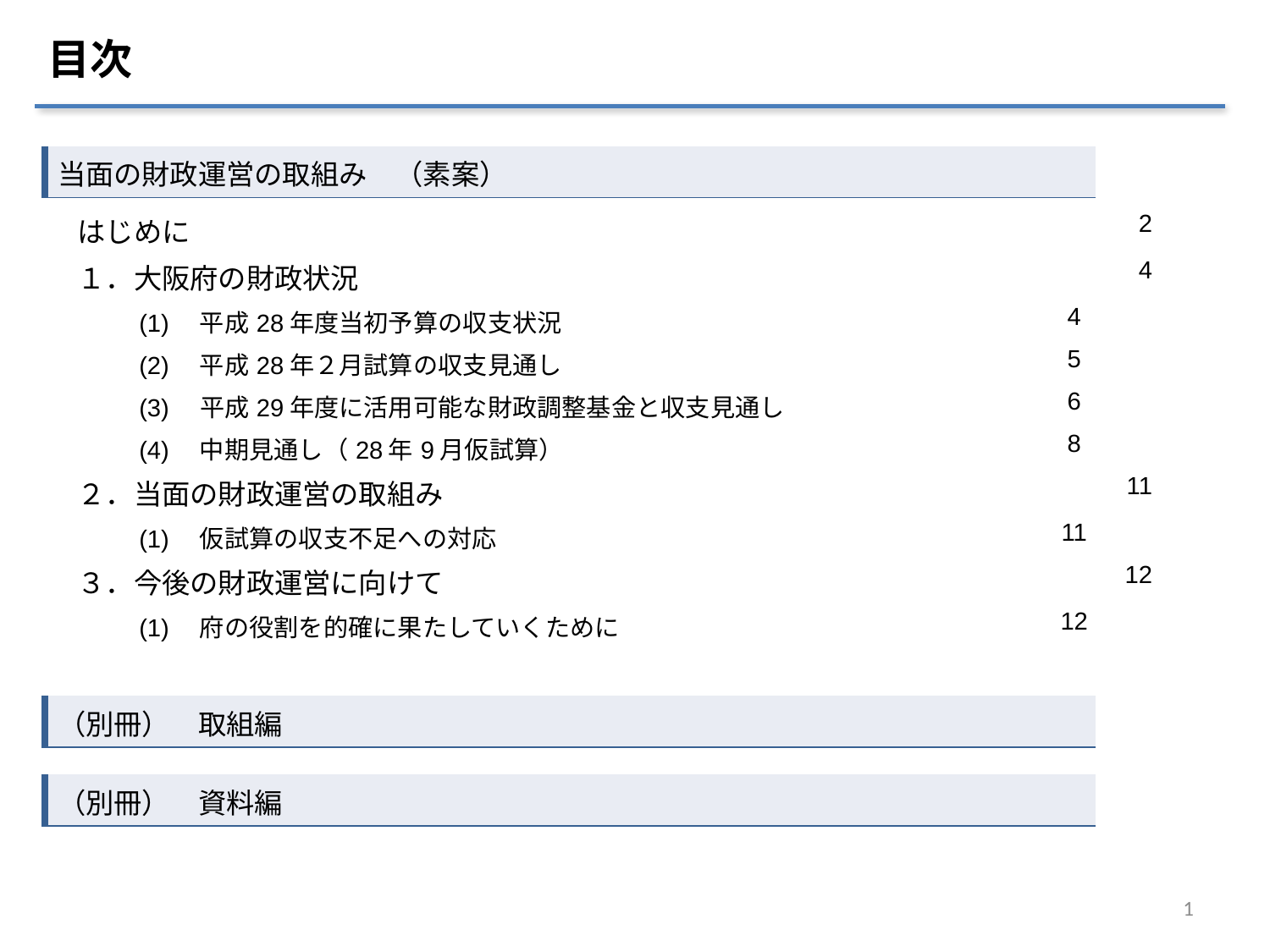

目次
| 当面の財政運営の取組み　（素案） |  |
| --- | --- |
| はじめに |  | 2 |
| --- | --- | --- |
| １．大阪府の財政状況 |  | 4 |
|  | (1)　平成28年度当初予算の収支状況 | 4 |
|  | (2)　平成28年２月試算の収支見通し | 5 |
|  | (3)　平成29年度に活用可能な財政調整基金と収支見通し | 6 |
|  | (4)　中期見通し（28年9月仮試算） | 8 |
| ２．当面の財政運営の取組み |  | 11 |
|  | (1)　仮試算の収支不足への対応 | 11 |
| ３．今後の財政運営に向けて |  | 12 |
|  | (1)　府の役割を的確に果たしていくために | 12 |
| （別冊）　取組編 |  |
| --- | --- |
| （別冊）　資料編 |  |
| --- | --- |
1